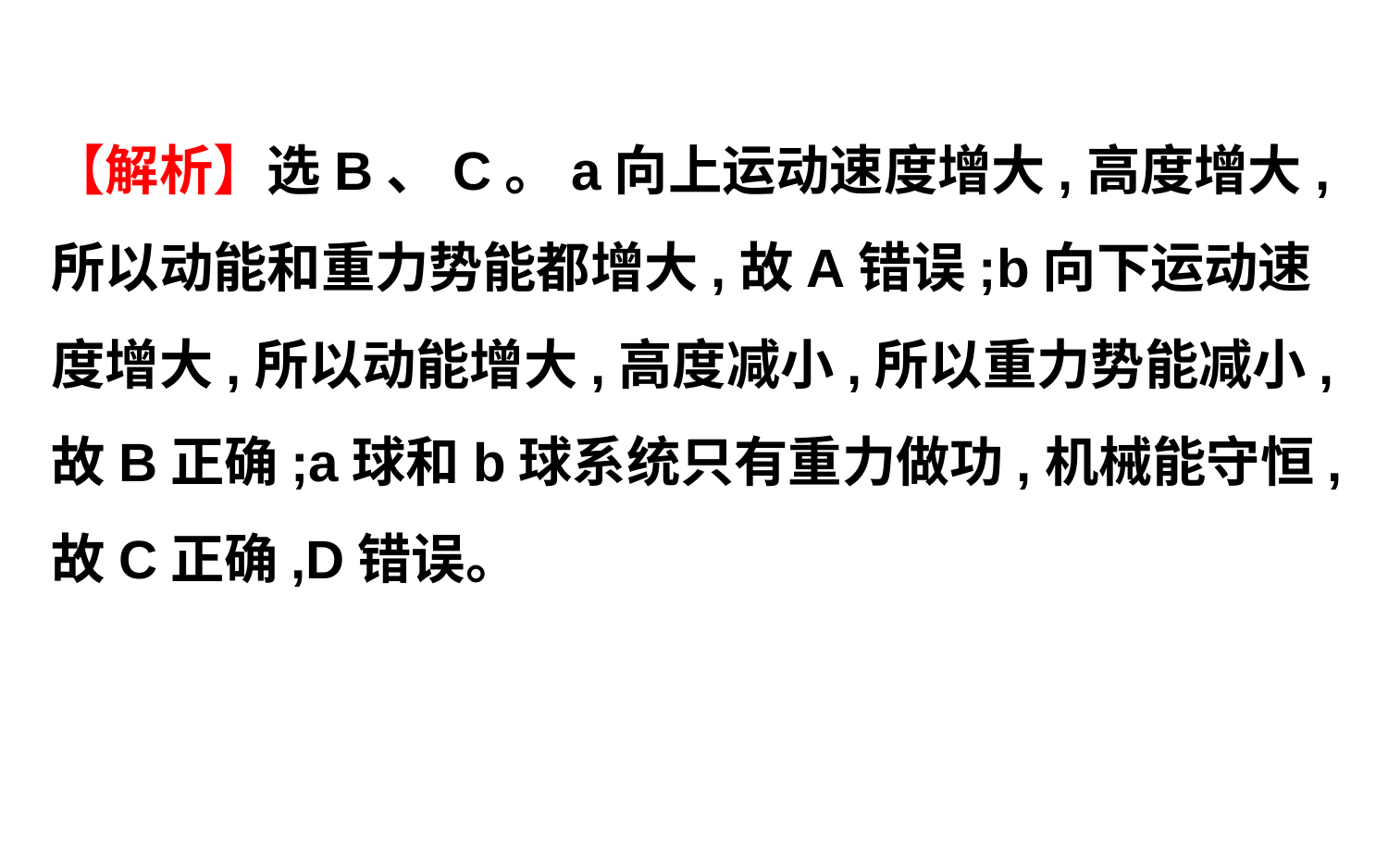

【解析】选B、C。a向上运动速度增大,高度增大,所以动能和重力势能都增大,故A错误;b向下运动速度增大,所以动能增大,高度减小,所以重力势能减小,故B正确;a球和b球系统只有重力做功,机械能守恒,故C正确,D错误。